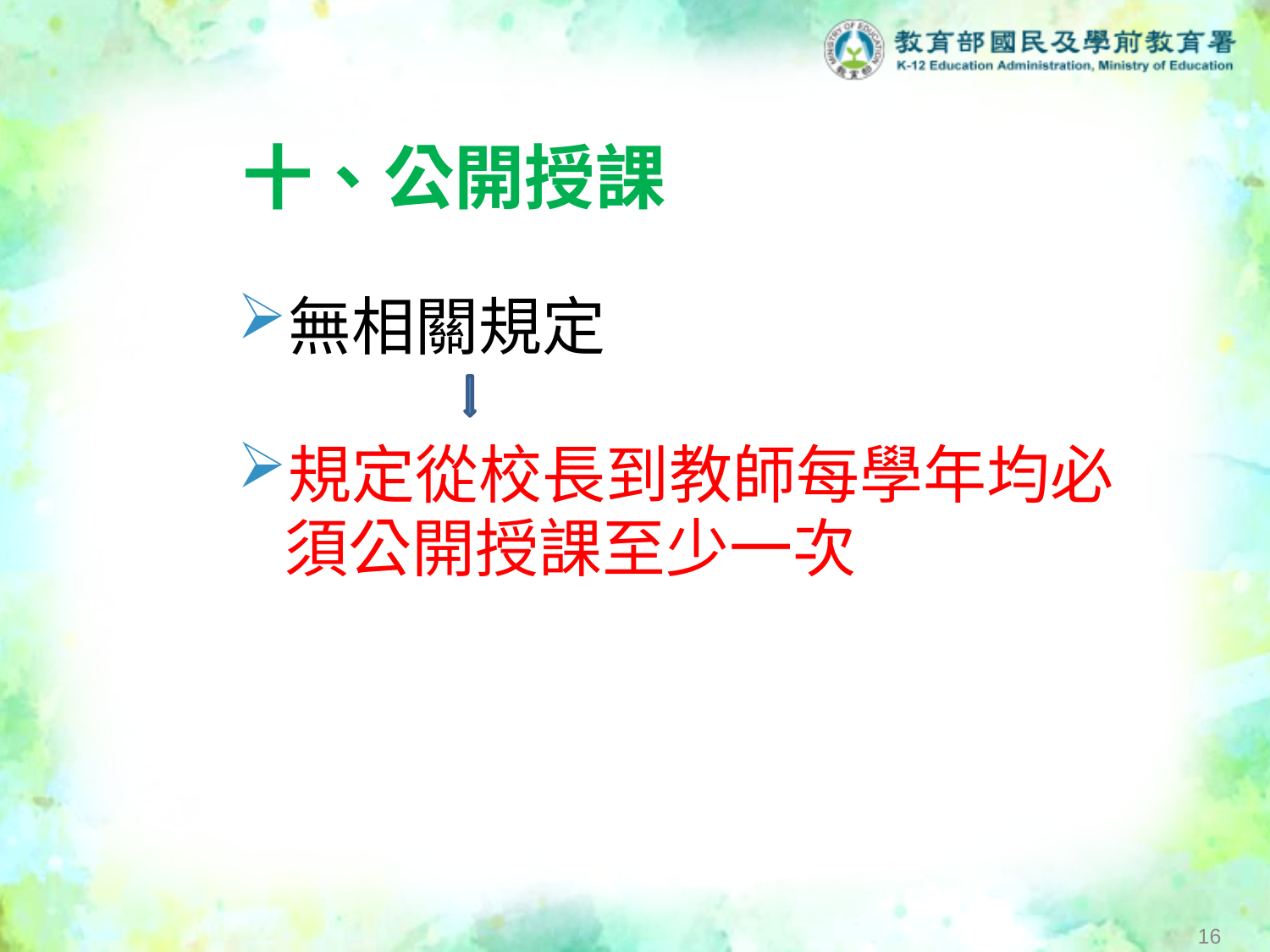

# 十、公開授課
無相關規定

規定從校長到教師每學年均必須公開授課至少一次

16